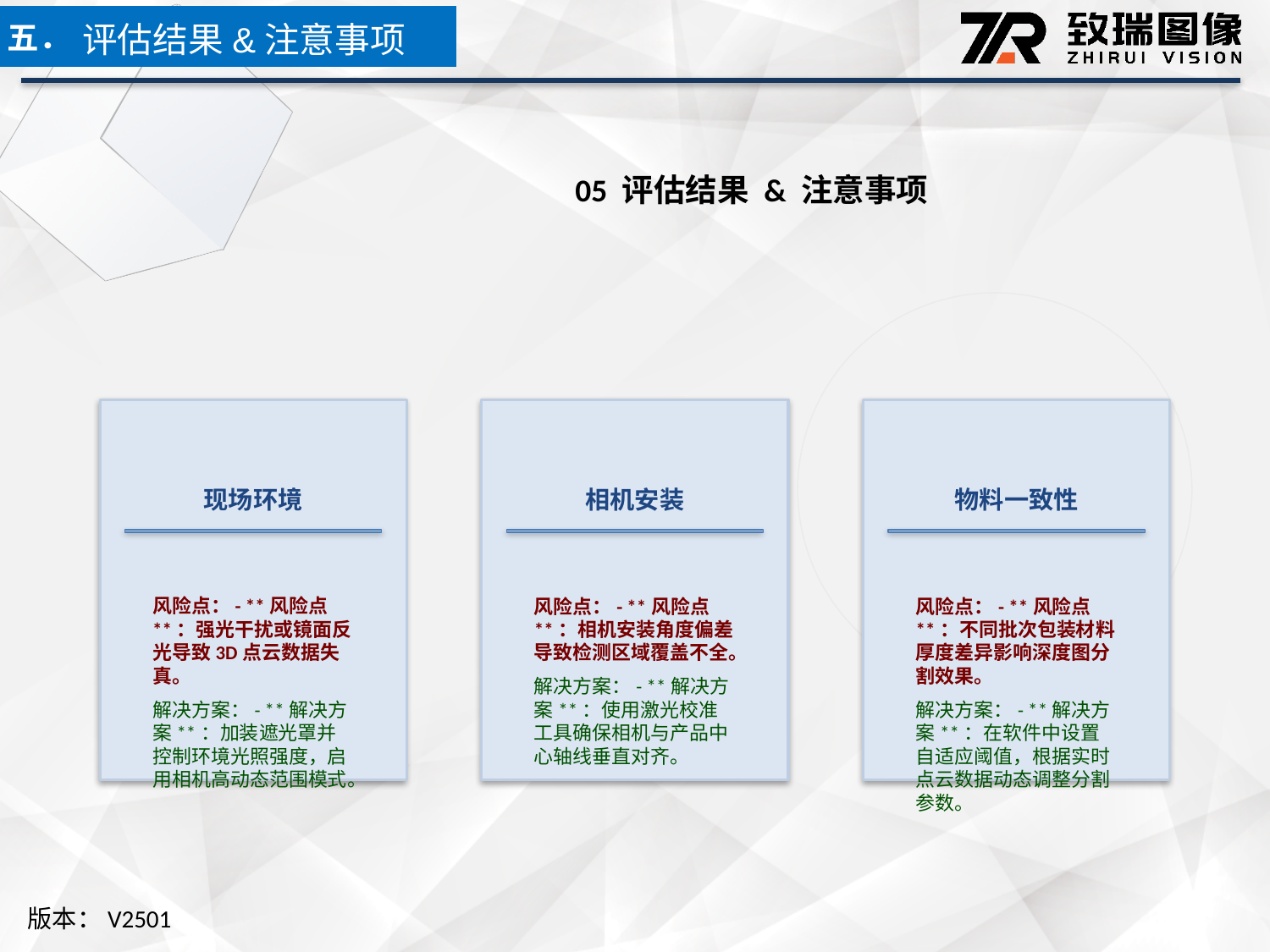

五．
评估结果&注意事项

05 评估结果 & 注意事项

现场环境

相机安装

物料一致性

风险点：- **风险点**：强光干扰或镜面反光导致3D点云数据失真。
解决方案：- **解决方案**：加装遮光罩并控制环境光照强度，启用相机高动态范围模式。

风险点：- **风险点**：相机安装角度偏差导致检测区域覆盖不全。
解决方案：- **解决方案**：使用激光校准工具确保相机与产品中心轴线垂直对齐。

风险点：- **风险点**：不同批次包装材料厚度差异影响深度图分割效果。
解决方案：- **解决方案**：在软件中设置自适应阈值，根据实时点云数据动态调整分割参数。